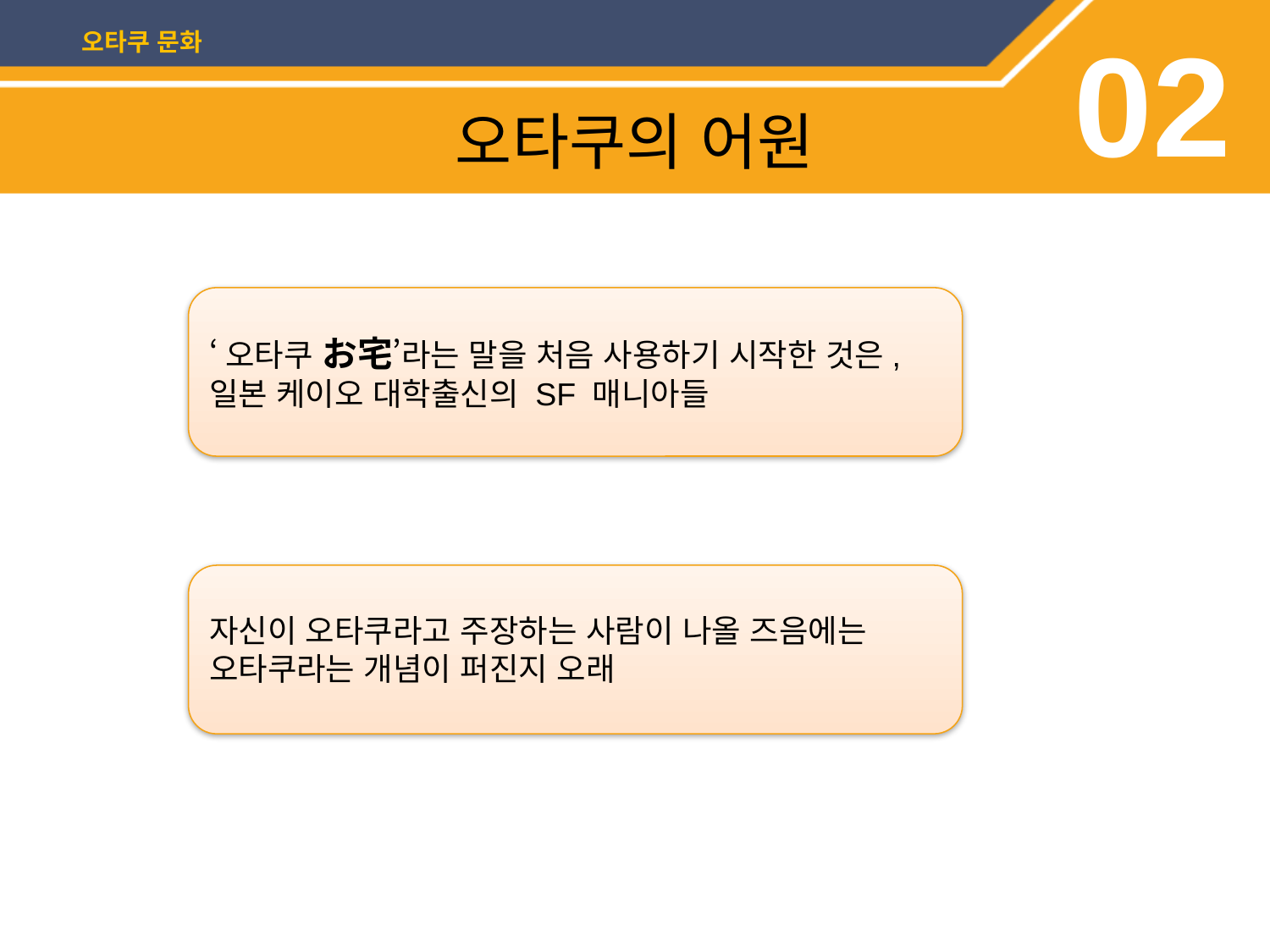

02
오타쿠 문화
# 오타쿠의 어원
‘오타쿠 お宅’라는 말을 처음 사용하기 시작한 것은, 일본 케이오 대학출신의 SF 매니아들
자신이 오타쿠라고 주장하는 사람이 나올 즈음에는 오타쿠라는 개념이 퍼진지 오래